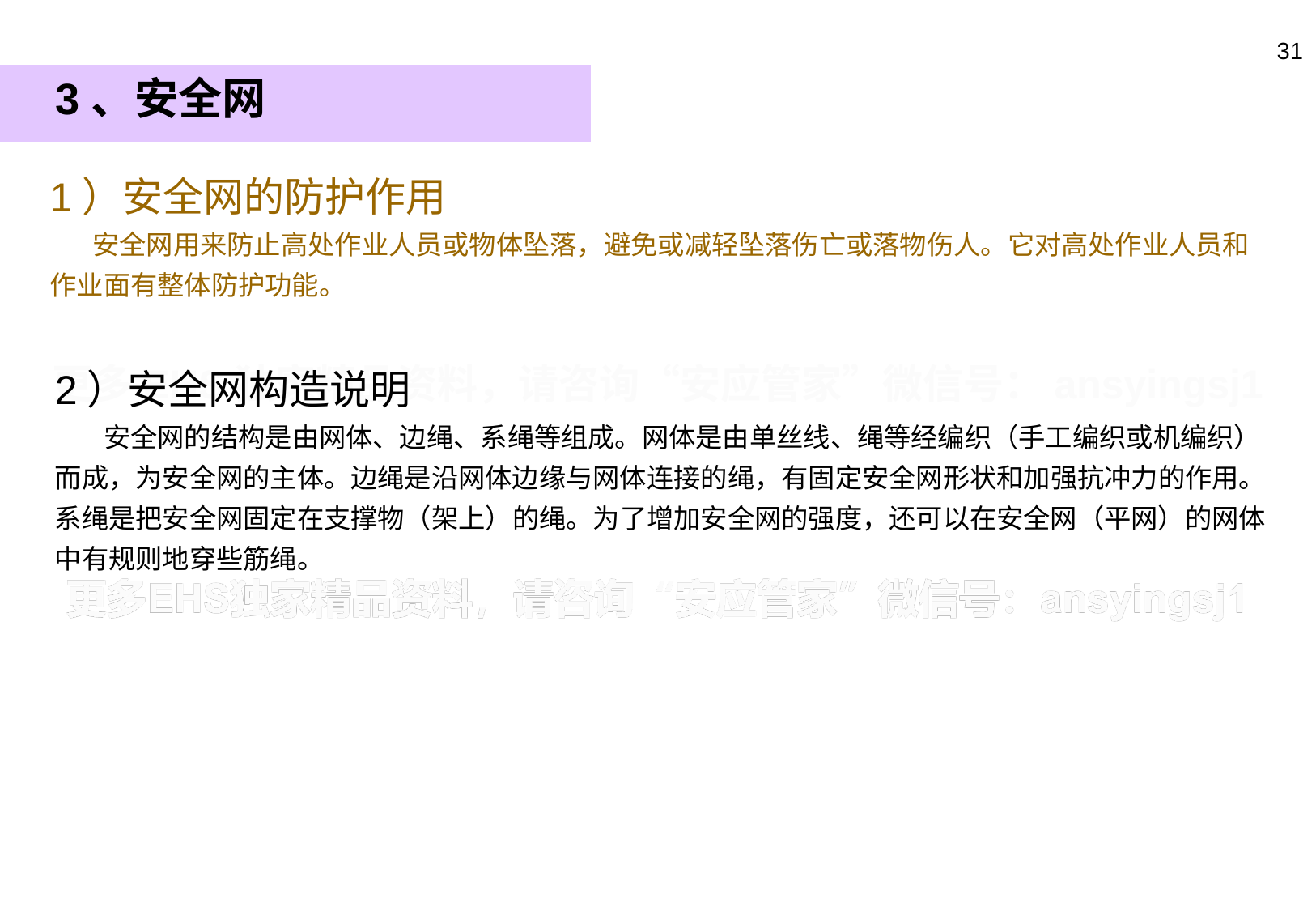

31

3、安全网
1）安全网的防护作用
      安全网用来防止高处作业人员或物体坠落，避免或减轻坠落伤亡或落物伤人。它对高处作业人员和作业面有整体防护功能。
2）安全网构造说明
       安全网的结构是由网体、边绳、系绳等组成。网体是由单丝线、绳等经编织（手工编织或机编织）而成，为安全网的主体。边绳是沿网体边缘与网体连接的绳，有固定安全网形状和加强抗冲力的作用。系绳是把安全网固定在支撑物（架上）的绳。为了增加安全网的强度，还可以在安全网（平网）的网体中有规则地穿些筋绳。